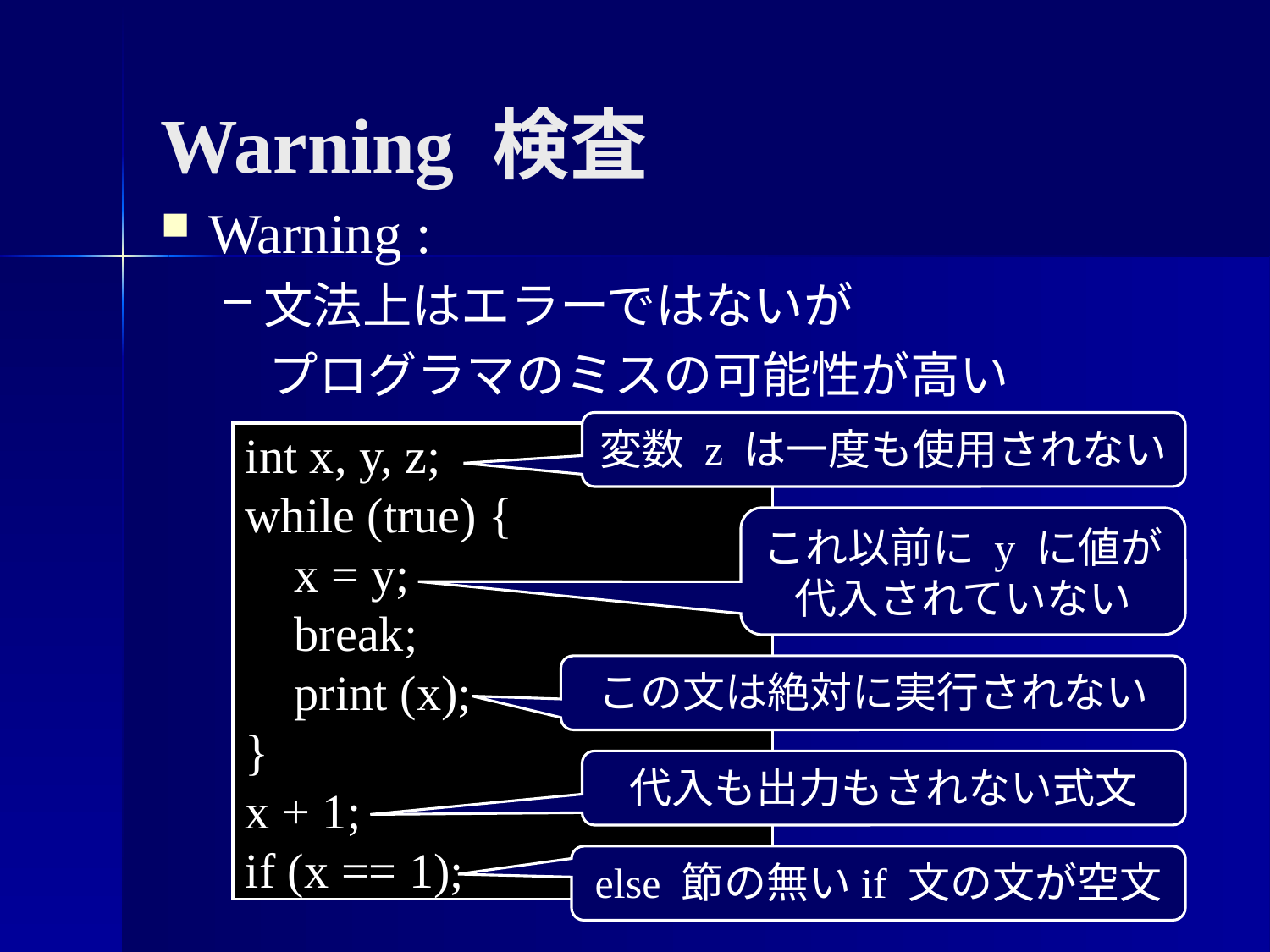

Warning 検査
Warning :
文法上はエラーではないが
   プログラマのミスの可能性が高い
変数 z は一度も使用されない
int x, y, z;
while (true) {
    x = y;
    break;
    print (x);
}
x + 1;
if (x == 1);
これ以前に y に値が
代入されていない
この文は絶対に実行されない
代入も出力もされない式文
else 節の無いif 文の文が空文